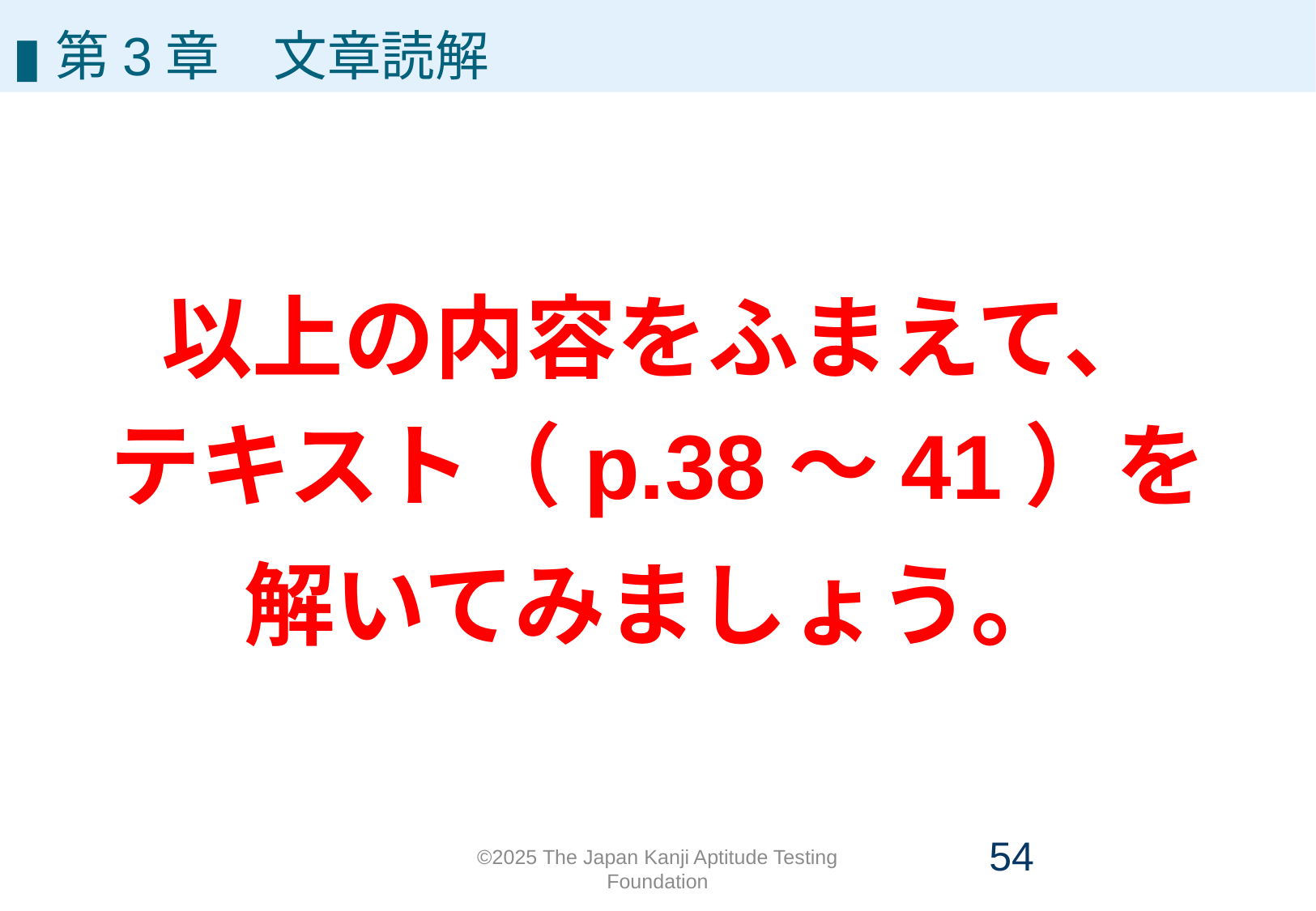

▮第3章　文章読解

以上の内容をふまえて、
テキスト（p.38～41）を
解いてみましょう。

©2025 The Japan Kanji Aptitude Testing Foundation
54